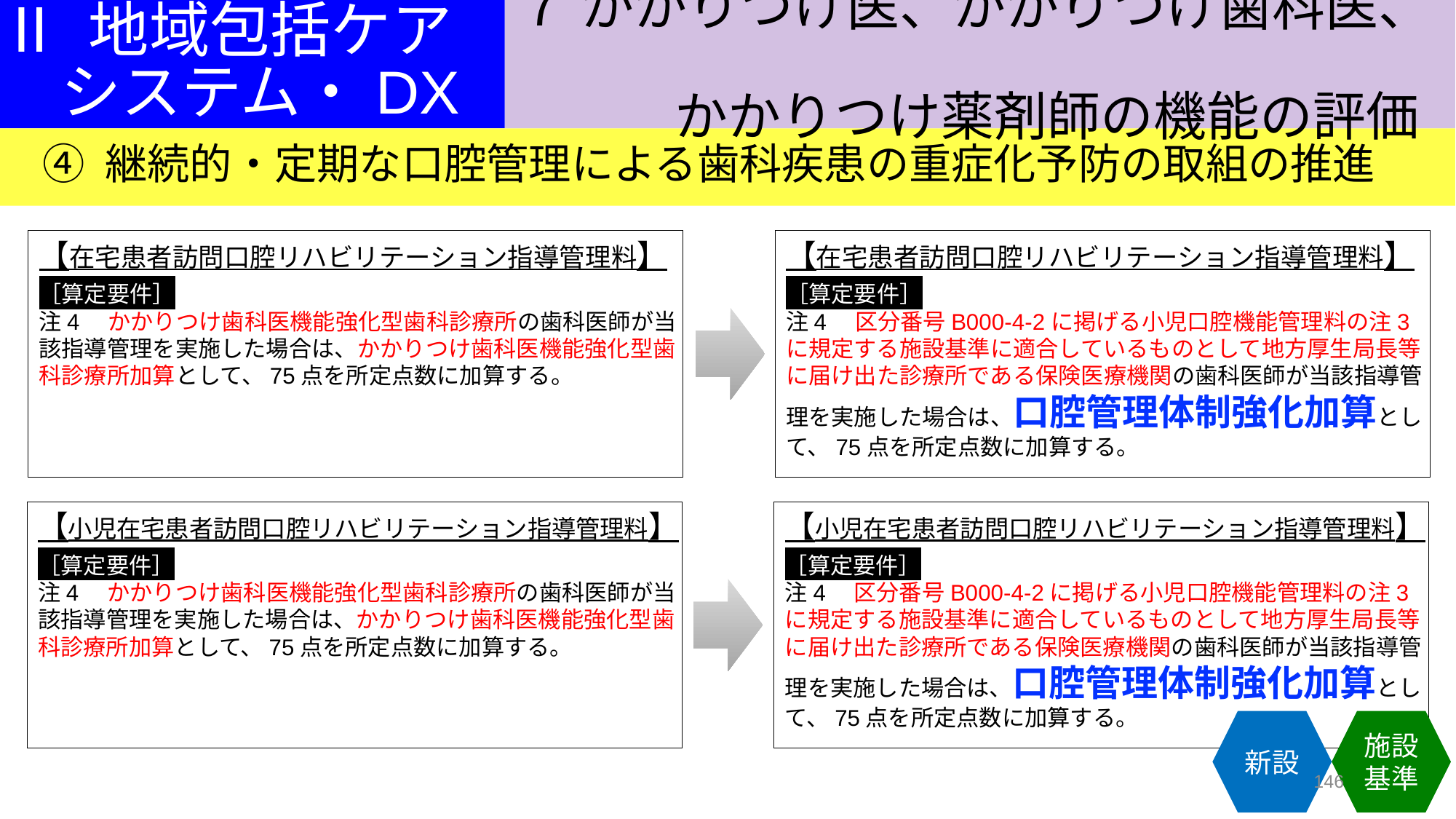

７ かかりつけ医、かかりつけ歯科医、
　　　かかりつけ薬剤師の機能の評価
Ⅱ 地域包括ケア
　システム・DX
④ 継続的・定期な口腔管理による歯科疾患の重症化予防の取組の推進
【在宅患者訪問口腔リハビリテーション指導管理料】

［算定要件］
注4　かかりつけ歯科医機能強化型歯科診療所の歯科医師が当該指導管理を実施した場合は、かかりつけ歯科医機能強化型歯科診療所加算として、75点を所定点数に加算する。

【在宅患者訪問口腔リハビリテーション指導管理料】

［算定要件］
注4　区分番号B000-4-2に掲げる小児口腔機能管理料の注3に規定する施設基準に適合しているものとして地方厚生局長等に届け出た診療所である保険医療機関の歯科医師が当該指導管理を実施した場合は、口腔管理体制強化加算として、75点を所定点数に加算する。

【小児在宅患者訪問口腔リハビリテーション指導管理料】

［算定要件］
注4　かかりつけ歯科医機能強化型歯科診療所の歯科医師が当該指導管理を実施した場合は、かかりつけ歯科医機能強化型歯科診療所加算として、75点を所定点数に加算する。

【小児在宅患者訪問口腔リハビリテーション指導管理料】

［算定要件］
注4　区分番号B000-4-2に掲げる小児口腔機能管理料の注3に規定する施設基準に適合しているものとして地方厚生局長等に届け出た診療所である保険医療機関の歯科医師が当該指導管理を実施した場合は、口腔管理体制強化加算として、75点を所定点数に加算する。

新設
施設基準
146